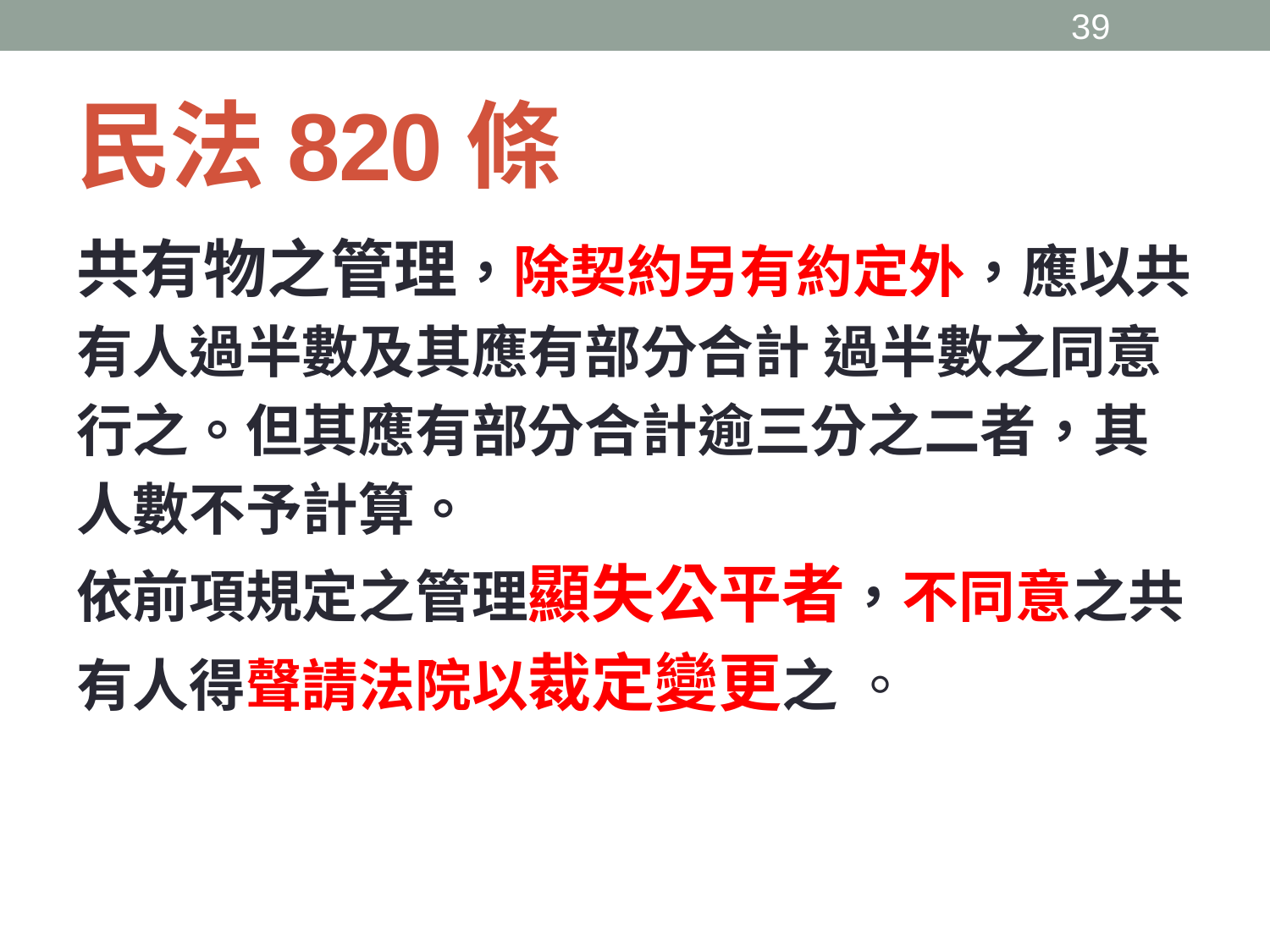

39
# 民法820條
共有物之管理，除契約另有約定外，應以共
有人過半數及其應有部分合計 過半數之同意
行之。但其應有部分合計逾三分之二者，其
人數不予計算。
依前項規定之管理顯失公平者，不同意之共
有人得聲請法院以裁定變更之 。